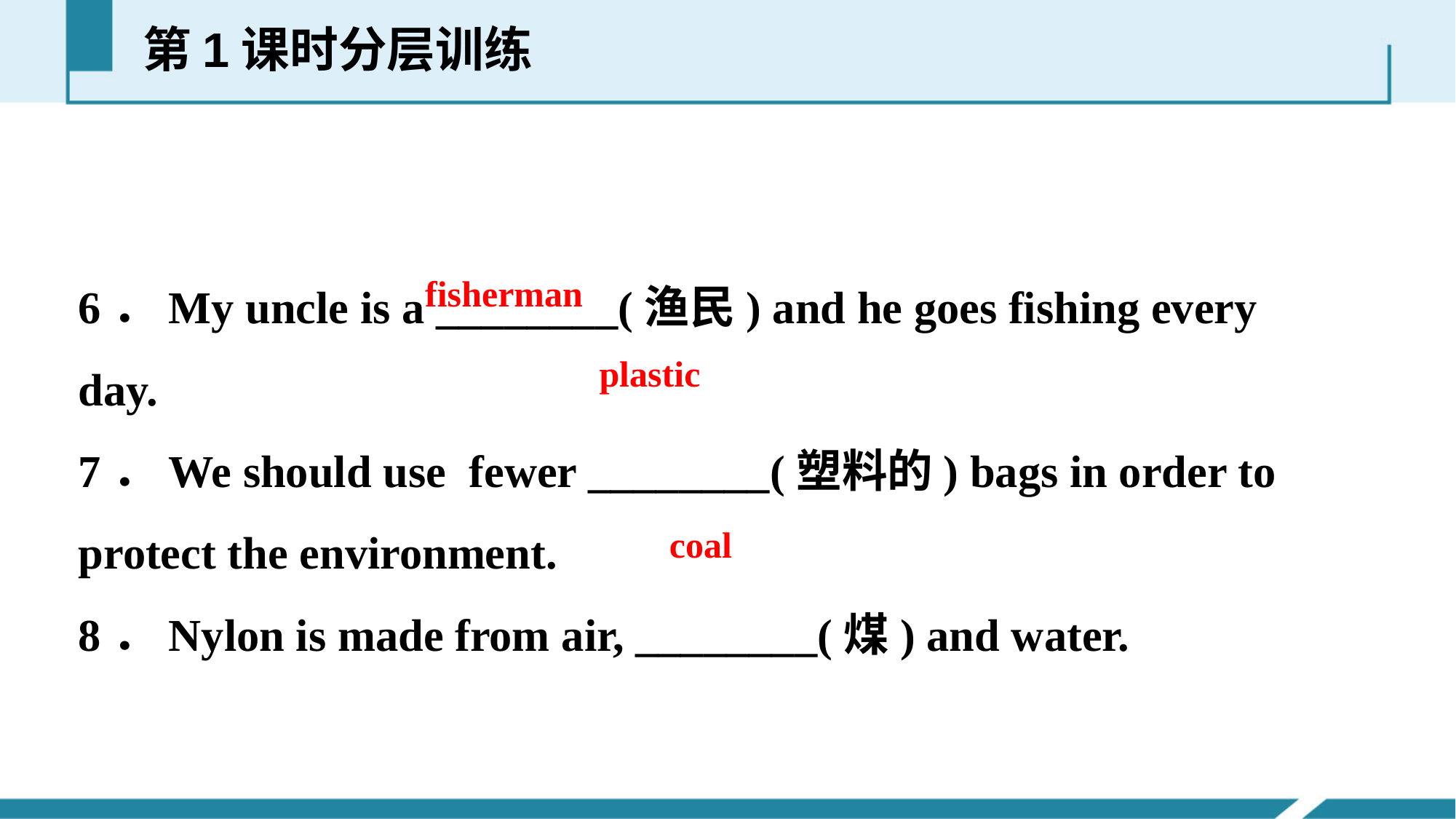

第1课时分层训练
6．My uncle is a ________(渔民) and he goes fishing every day.
7．We should use  fewer ________(塑料的) bags in order to protect the environment.
8．Nylon is made from air, ________(煤) and water.
fisherman
plastic
coal